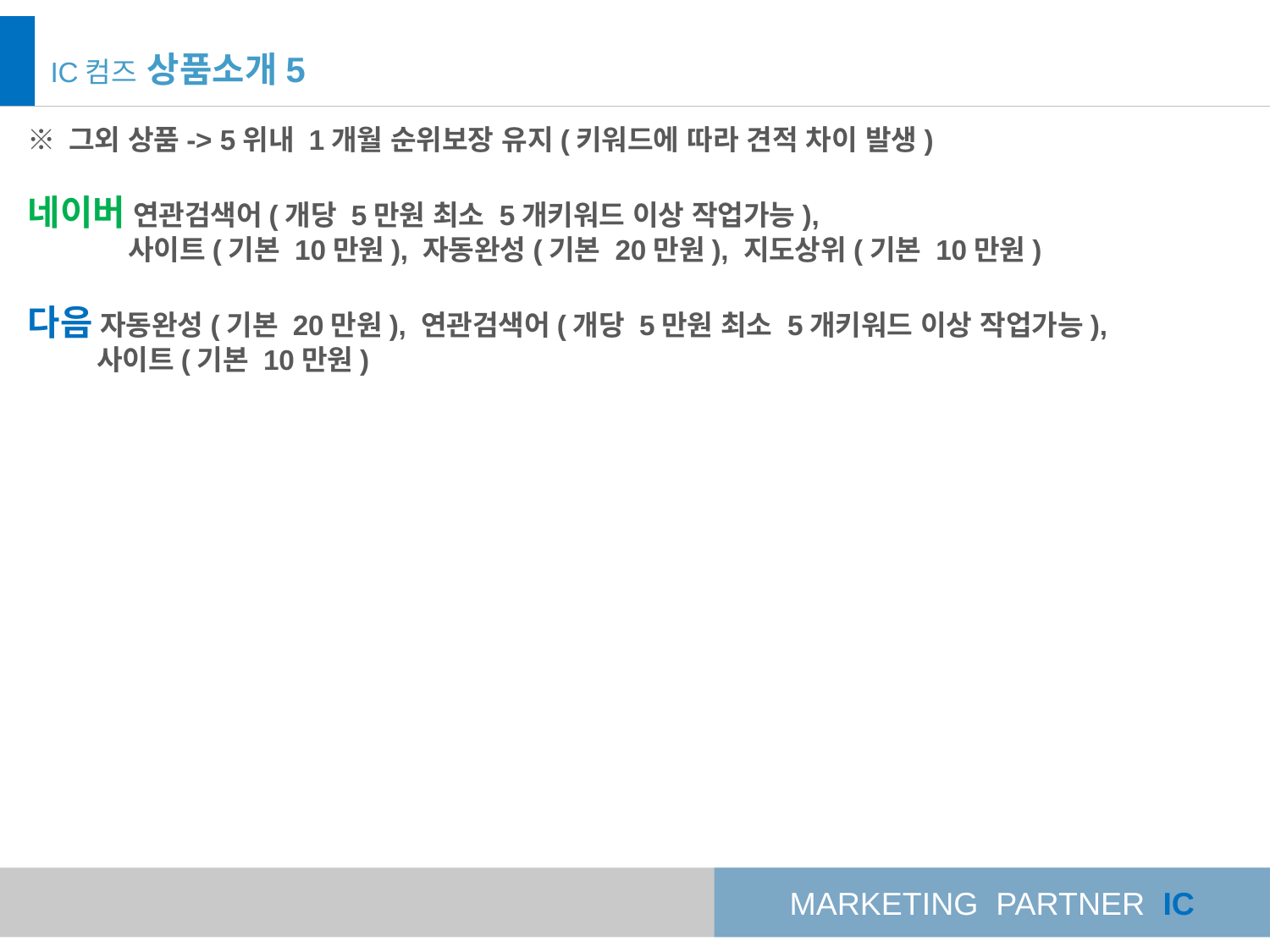

IC컴즈 상품소개5
※ 그외 상품-> 5위내 1개월 순위보장 유지(키워드에 따라 견적 차이 발생)

네이버 연관검색어(개당 5만원 최소 5개키워드 이상 작업가능),
            사이트(기본 10만원), 자동완성(기본 20만원), 지도상위(기본 10만원)

다음 자동완성(기본 20만원), 연관검색어(개당 5만원 최소 5개키워드 이상 작업가능),
        사이트(기본 10만원)

MARKETING  PARTNER  IC